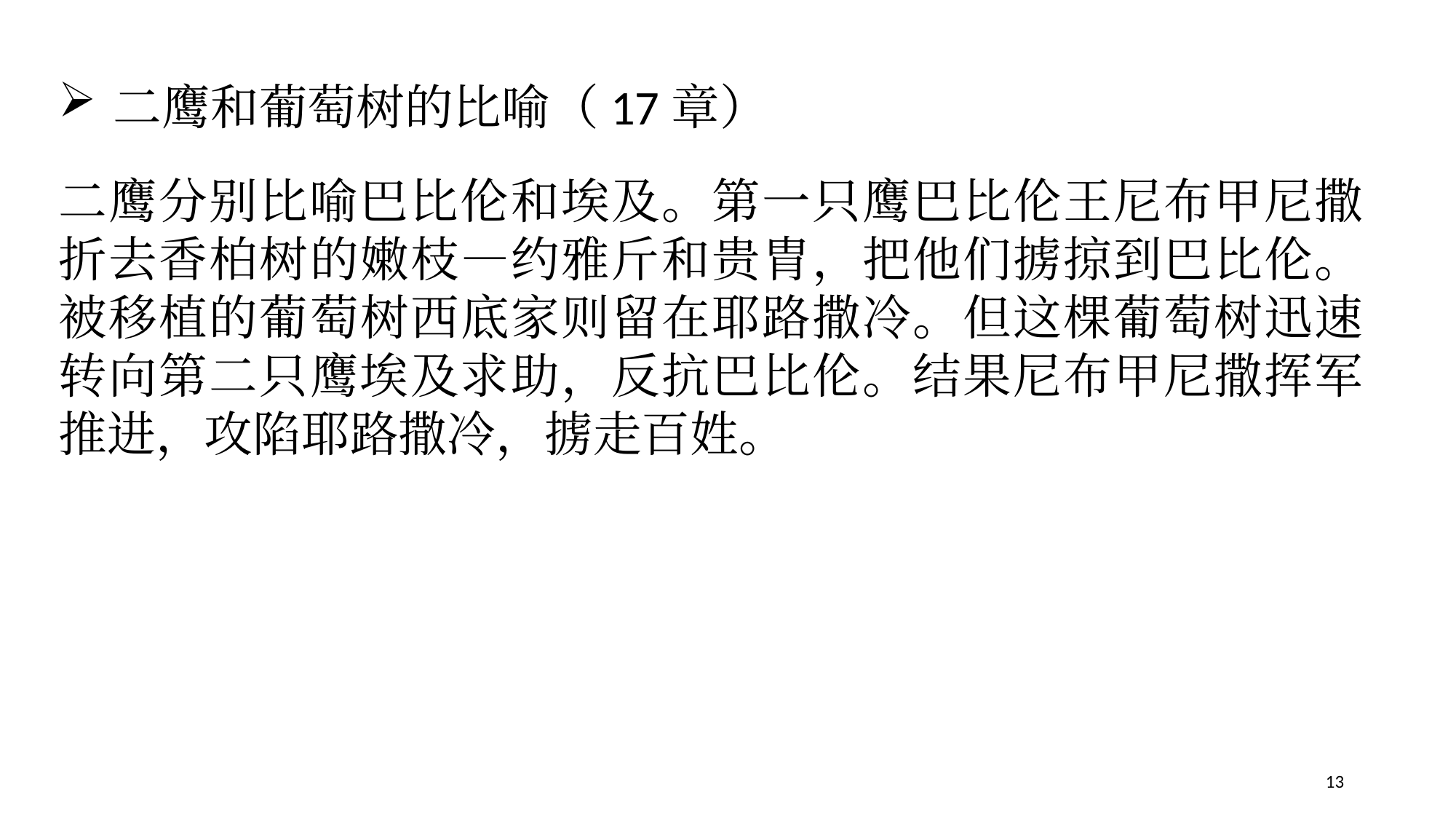

二鹰和葡萄树的比喻（17章）
二鹰分别比喻巴比伦和埃及。第一只鹰巴比伦王尼布甲尼撒折去香柏树的嫩枝—约雅斤和贵胄，把他们掳掠到巴比伦。被移植的葡萄树西底家则留在耶路撒冷。但这棵葡萄树迅速转向第二只鹰埃及求助，反抗巴比伦。结果尼布甲尼撒挥军推进，攻陷耶路撒冷，掳走百姓。
13